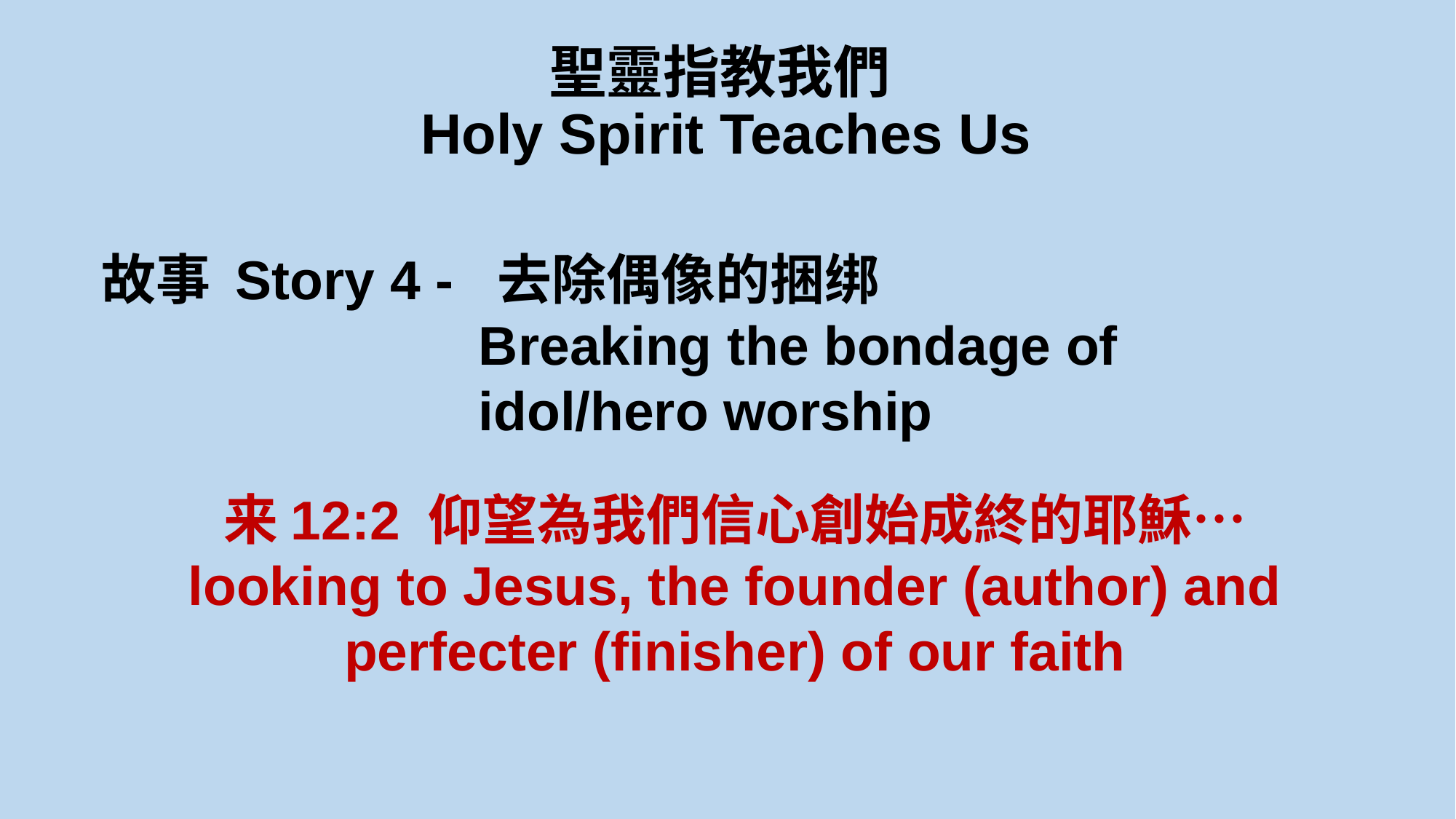

# 聖靈指教我們 Holy Spirit Teaches Us
故事 Story 4 -  去除偶像的捆绑
                         Breaking the bondage of
                         idol/hero worship

来12:2 仰望為我們信心創始成終的耶穌…
looking to Jesus, the founder (author) and perfecter (finisher) of our faith